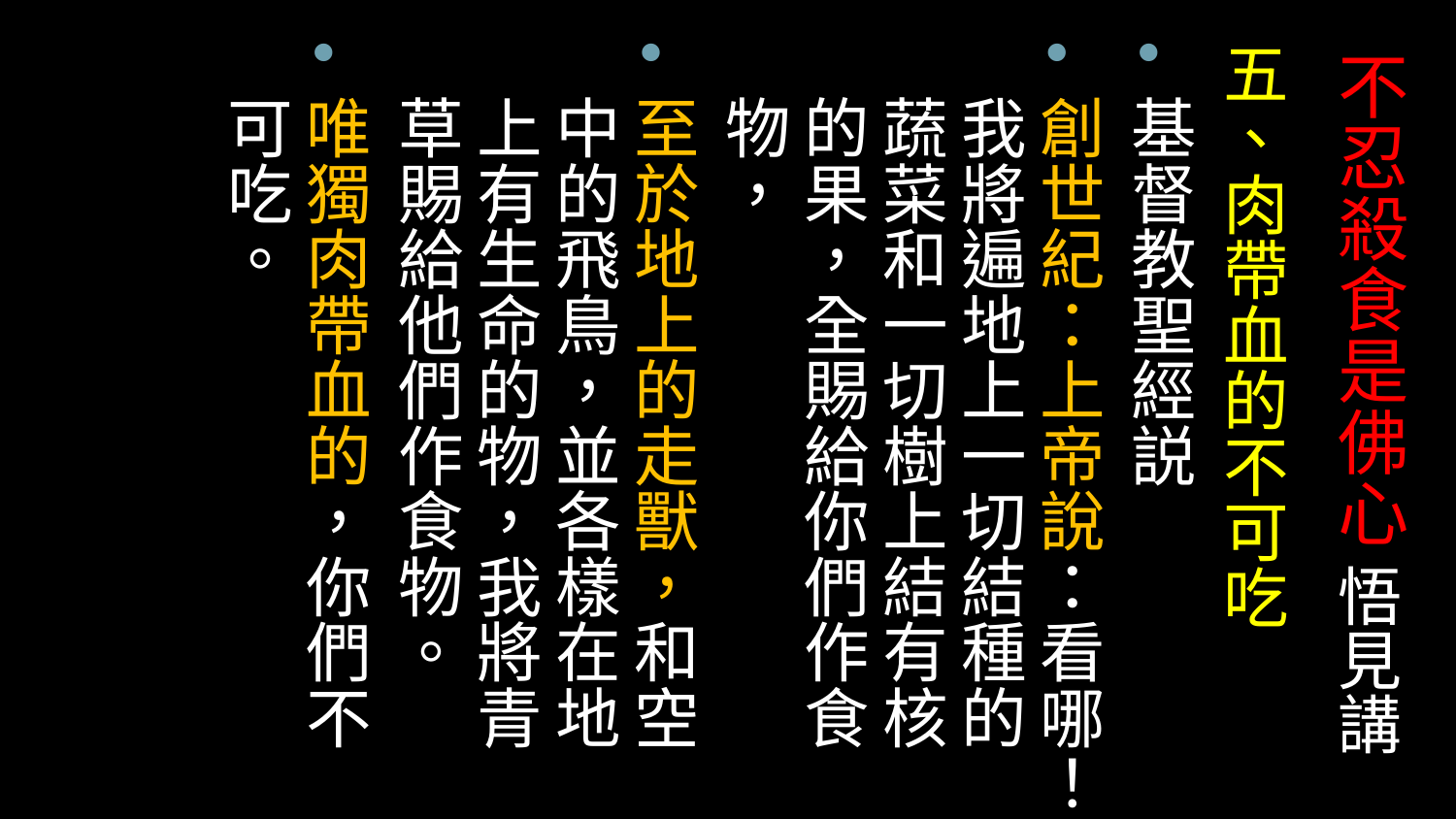

# 不忍殺食是佛心 悟見講
五、肉帶血的不可吃
基督教聖經説
創世紀：上帝說：看哪！我將遍地上一切結種的蔬菜和一切樹上結有核的果，全賜給你們作食物，
至於地上的走獸，和空中的飛鳥，並各樣在地上有生命的物，我將青草賜給他們作食物。
唯獨肉帶血的，你們不可吃。